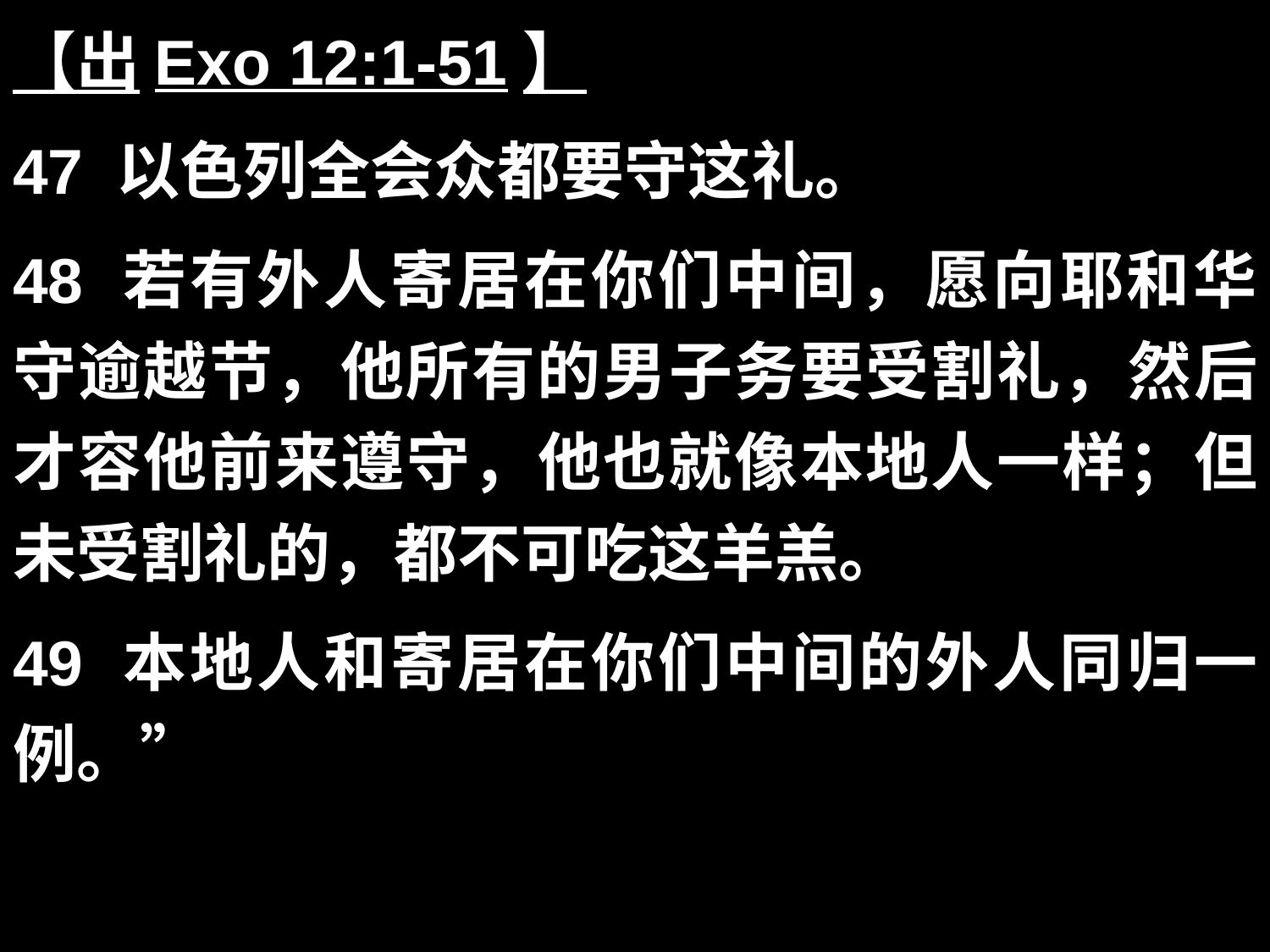

【出Exo 12:1-51】
47 以色列全会众都要守这礼。
48 若有外人寄居在你们中间，愿向耶和华守逾越节，他所有的男子务要受割礼，然后才容他前来遵守，他也就像本地人一样；但未受割礼的，都不可吃这羊羔。
49 本地人和寄居在你们中间的外人同归一例。”